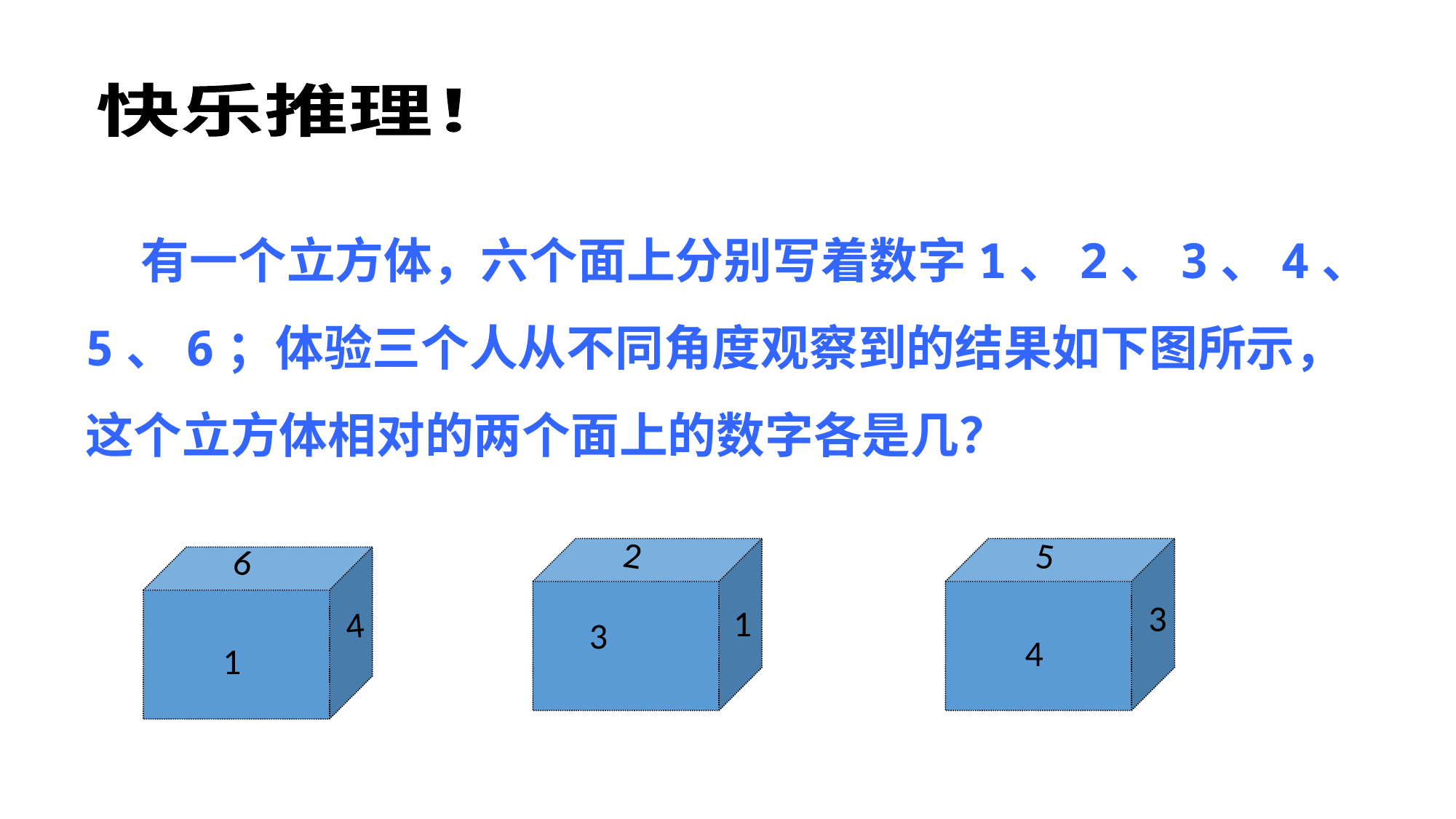

快乐推理！
    有一个立方体，六个面上分别写着数字1、2、3、4、5、6；体验三个人从不同角度观察到的结果如下图所示，这个立方体相对的两个面上的数字各是几？
2
5
6

3
4
1
3
4
1